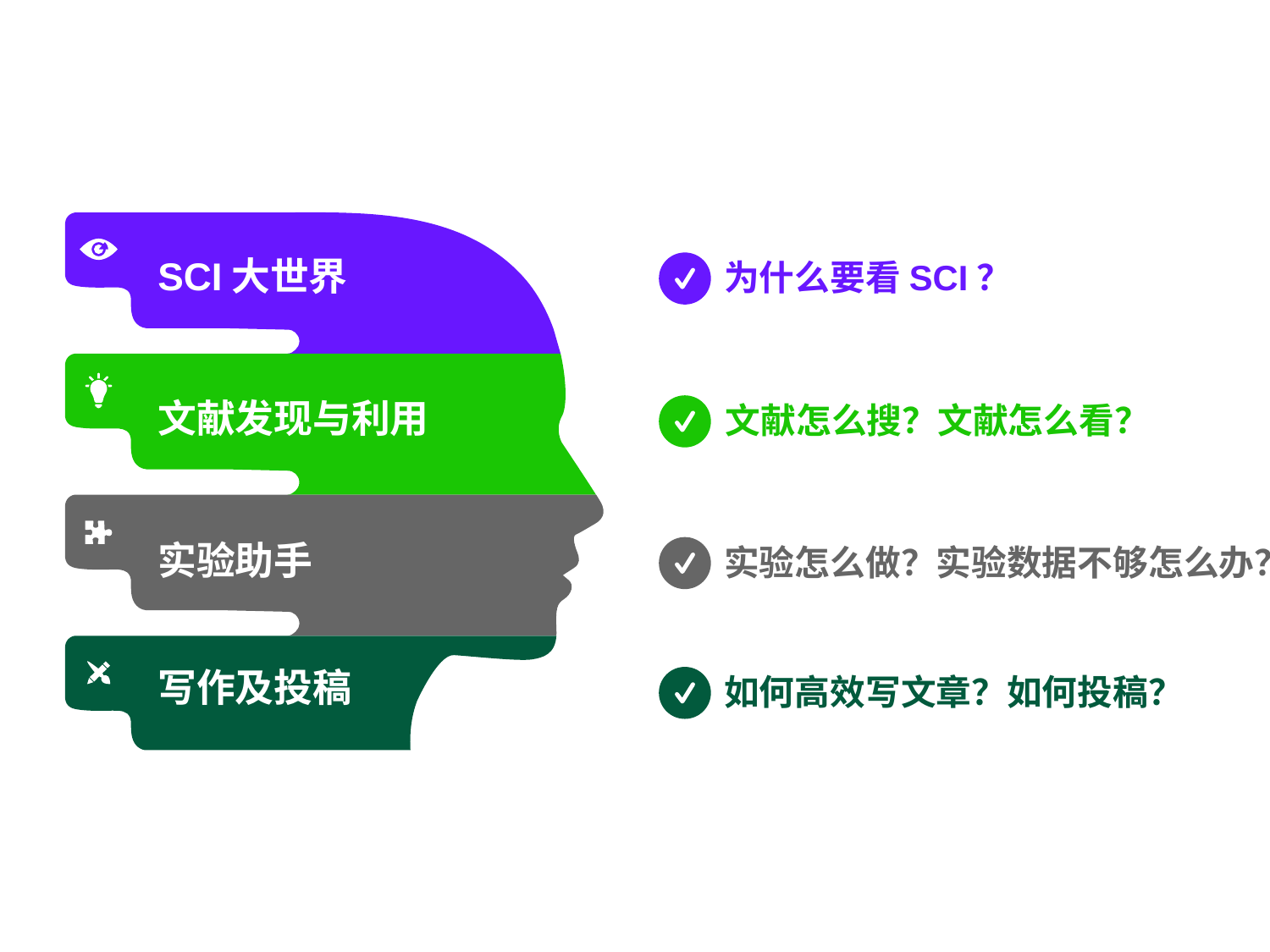

为什么要看SCI？
SCI大世界

文献怎么搜？文献怎么看？
文献发现与利用

实验怎么做？实验数据不够怎么办？
实验助手

如何高效写文章？如何投稿？
写作及投稿